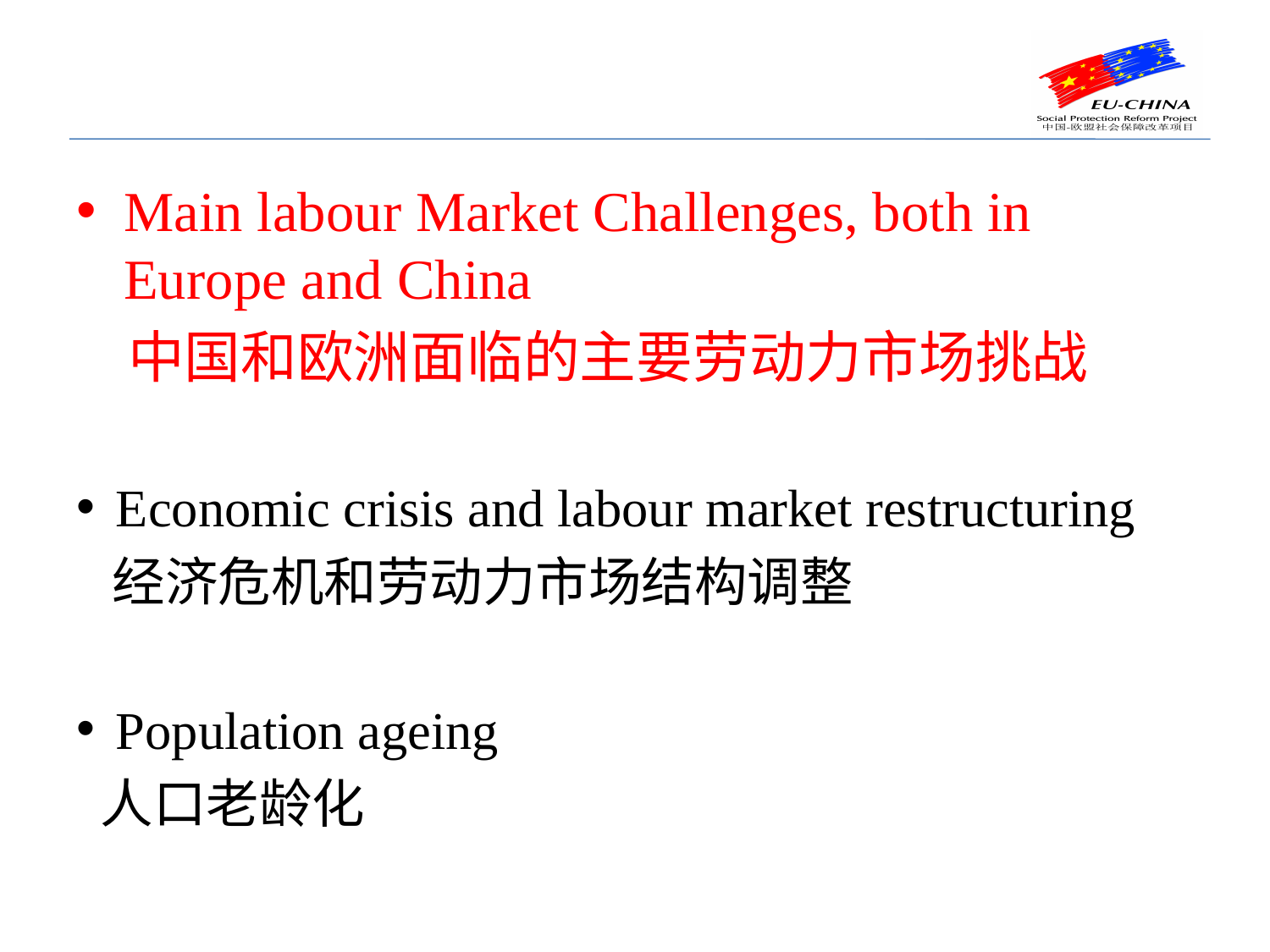

#
Main labour Market Challenges, both in Europe and China
   中国和欧洲面临的主要劳动力市场挑战

Economic crisis and labour market restructuring
  经济危机和劳动力市场结构调整

Population ageing
 人口老龄化